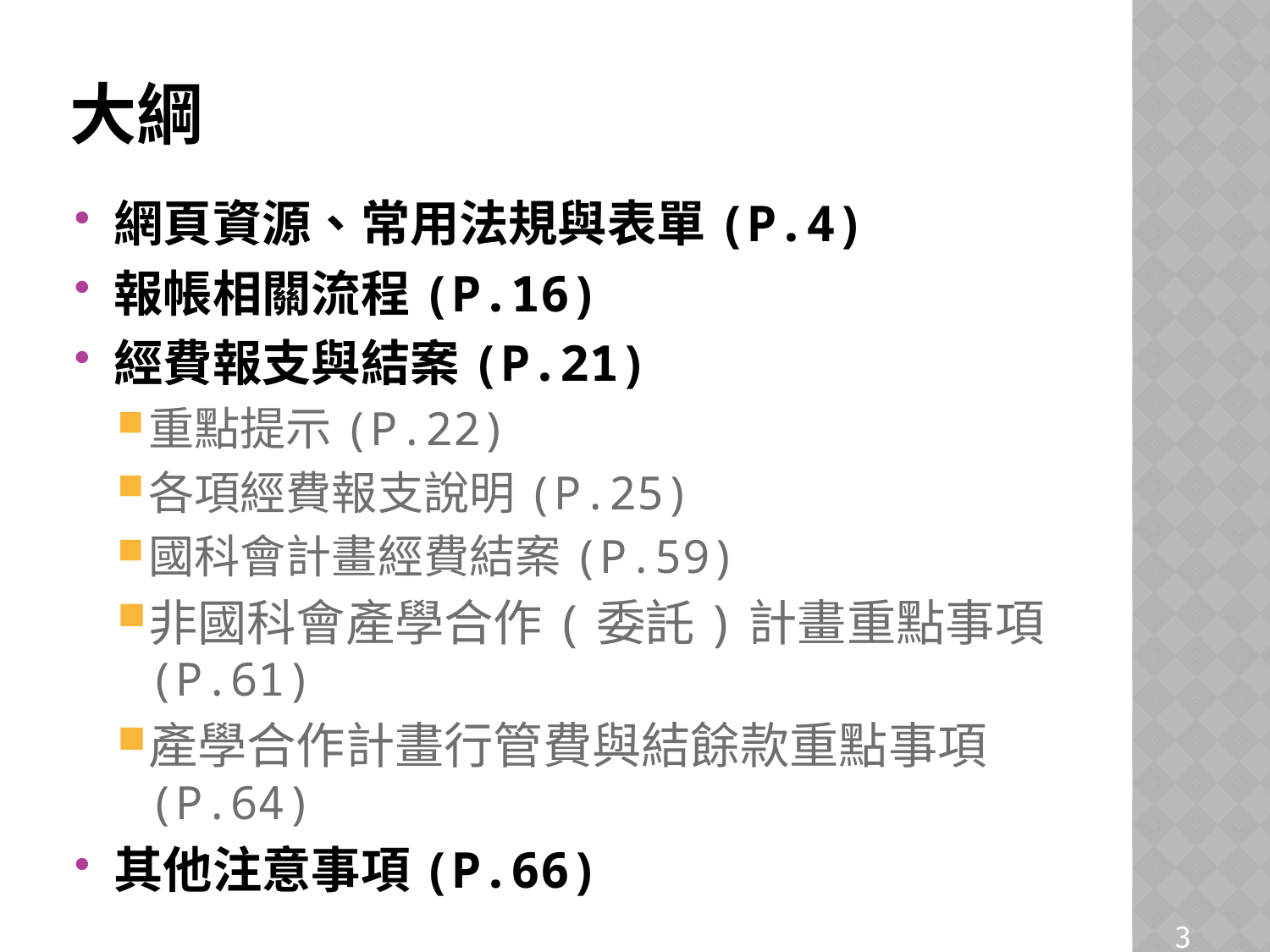

# 大綱
網頁資源、常用法規與表單(P.4)
報帳相關流程(P.16)
經費報支與結案(P.21)
重點提示(P.22)
各項經費報支說明(P.25)
國科會計畫經費結案(P.59)
非國科會產學合作(委託)計畫重點事項(P.61)
產學合作計畫行管費與結餘款重點事項(P.64)
其他注意事項(P.66)

3